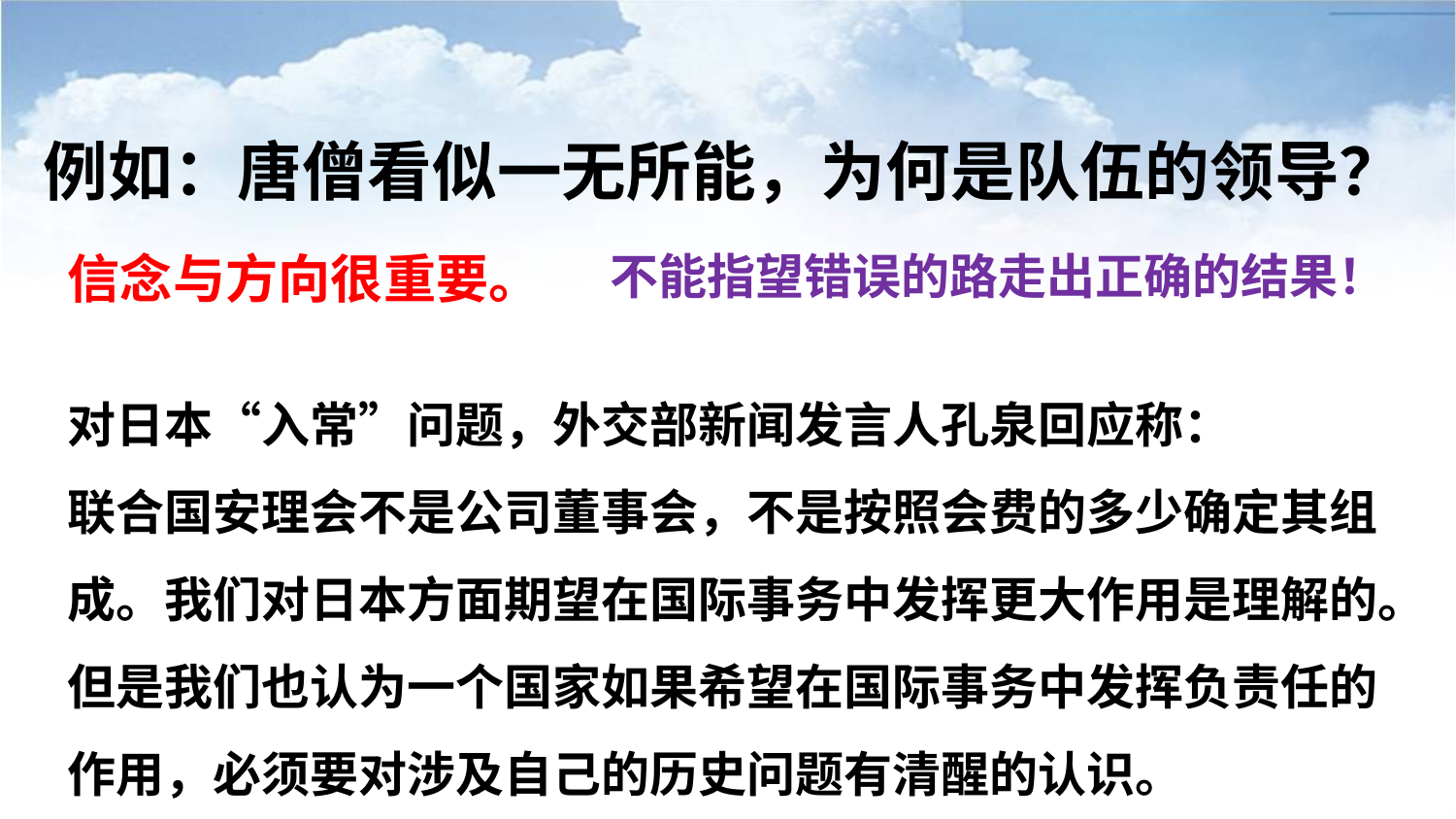

例如：唐僧看似一无所能，为何是队伍的领导？
信念与方向很重要。
不能指望错误的路走出正确的结果！
对日本“入常”问题，外交部新闻发言人孔泉回应称：
联合国安理会不是公司董事会，不是按照会费的多少确定其组成。我们对日本方面期望在国际事务中发挥更大作用是理解的。但是我们也认为一个国家如果希望在国际事务中发挥负责任的作用，必须要对涉及自己的历史问题有清醒的认识。